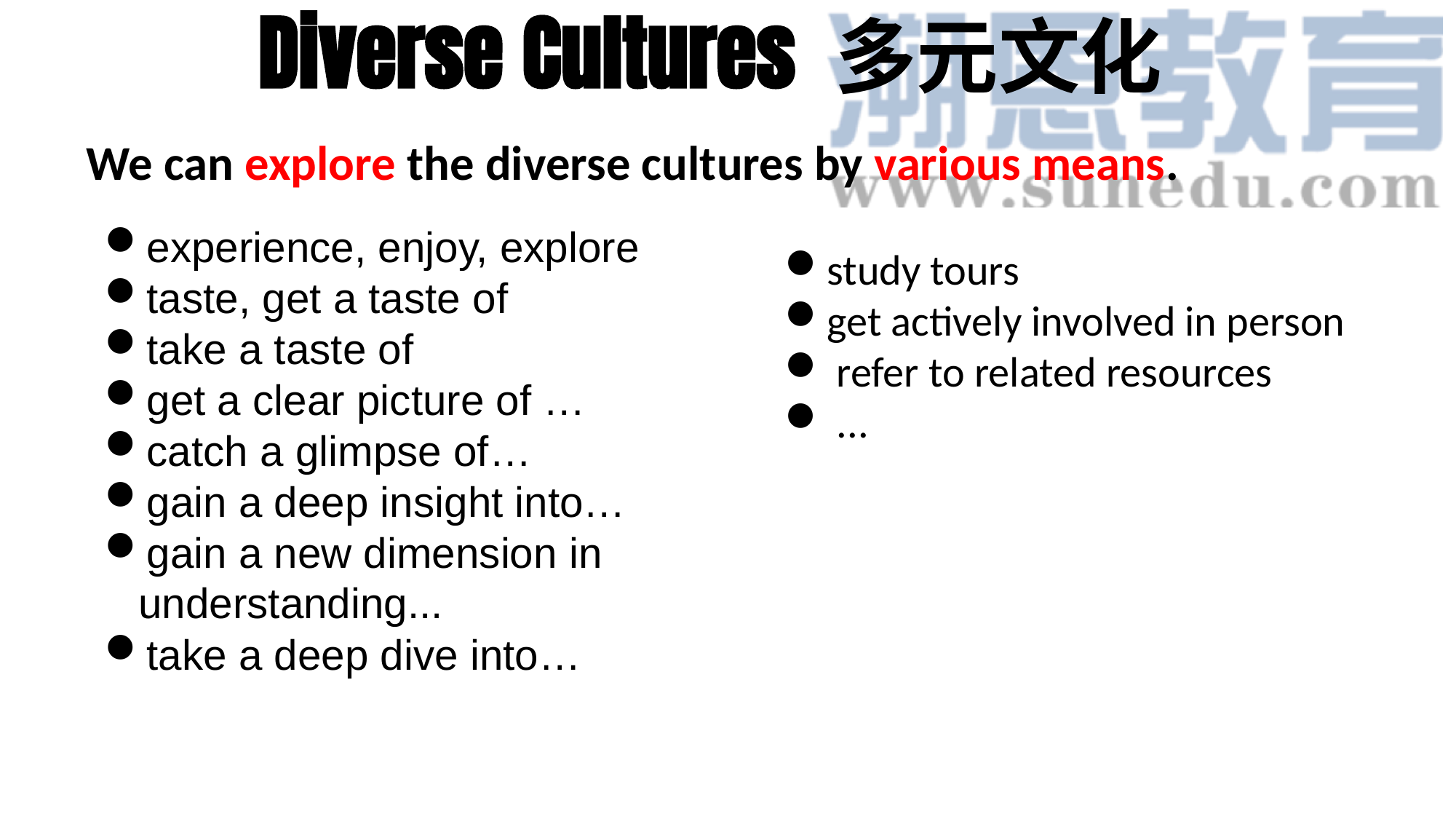

Diverse Cultures 多元文化
 We can explore the diverse cultures by various means.
experience, enjoy, explore
taste, get a taste of
take a taste of
get a clear picture of …
catch a glimpse of…
gain a deep insight into…
gain a new dimension in understanding...
take a deep dive into…
study tours
get actively involved in person
 refer to related resources
 ...